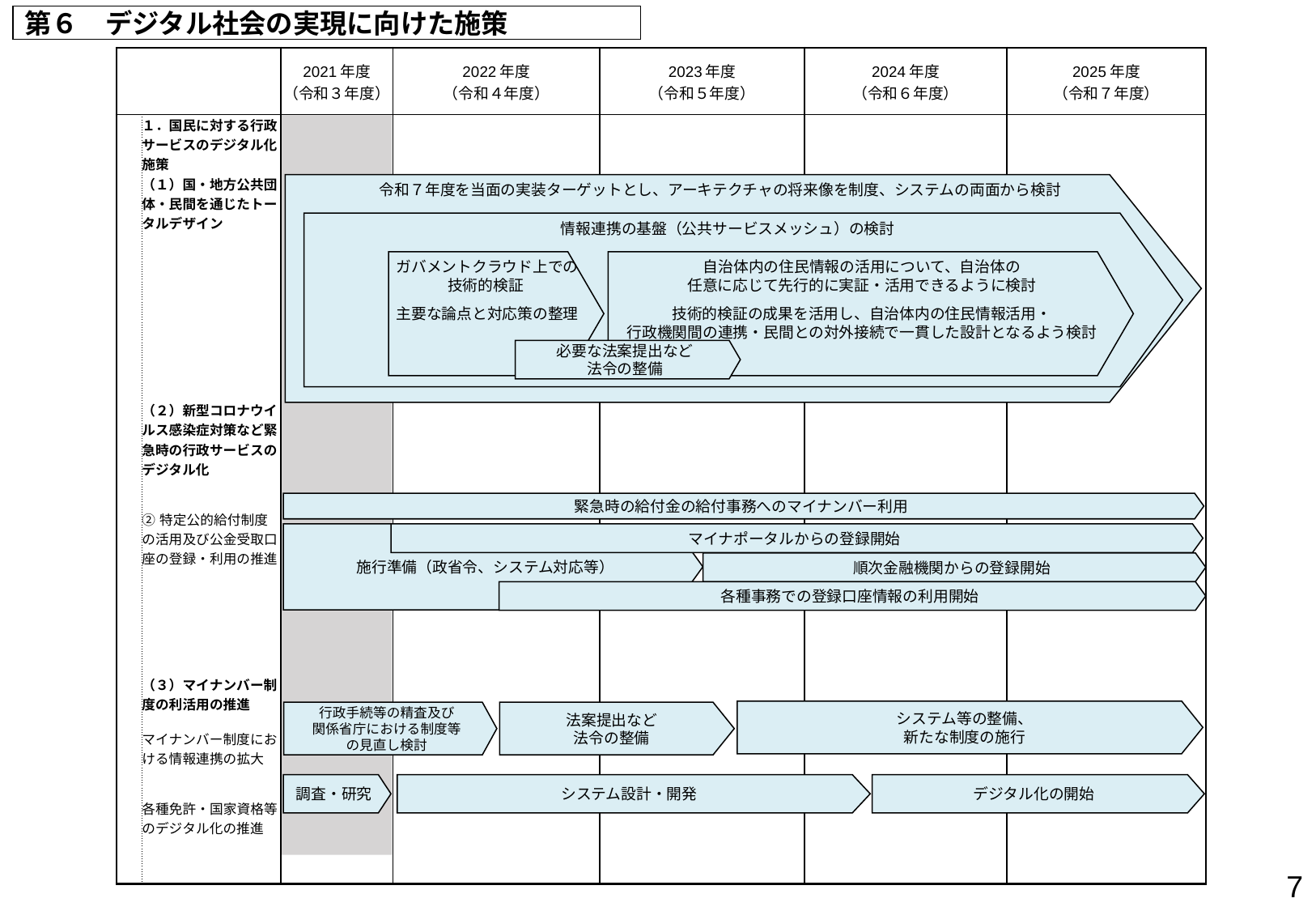

第６　デジタル社会の実現に向けた施策
|  |  | 2021年度 （令和３年度） | 2022年度 （令和４年度） | 2023年度 （令和５年度） | 2024年度 （令和６年度） | 2025年度 （令和７年度） |
| --- | --- | --- | --- | --- | --- | --- |
|  | １．国民に対する行政サービスのデジタル化施策 （１）国・地方公共団体・民間を通じたトータルデザイン （２）新型コロナウイルス感染症対策など緊急時の行政サービスのデジタル化 ②特定公的給付制度の活用及び公金受取口座の登録・利用の推進 （３）マイナンバー制度の利活用の推進 マイナンバー制度における情報連携の拡大 各種免許・国家資格等のデジタル化の推進 |  |  |  |  |  |

令和７年度を当面の実装ターゲットとし、アーキテクチャの将来像を制度、システムの両面から検討
情報連携の基盤（公共サービスメッシュ）の検討

ガバメントクラウド上での
技術的検証
主要な論点と対応策の整理
自治体内の住民情報の活用について、自治体の
任意に応じて先行的に実証・活用できるように検討
技術的検証の成果を活用し、自治体内の住民情報活用・
行政機関間の連携・民間との対外接続で一貫した設計となるよう検討
必要な法案提出など
法令の整備
緊急時の給付金の給付事務へのマイナンバー利用

施行準備（政省令、システム対応等）

マイナポータルからの登録開始
順次金融機関からの登録開始
各種事務での登録口座情報の利用開始
システム等の整備、
新たな制度の施行
行政手続等の精査及び
関係省庁における制度等
の見直し検討
法案提出など
法令の整備
調査・研究
システム設計・開発
デジタル化の開始
7